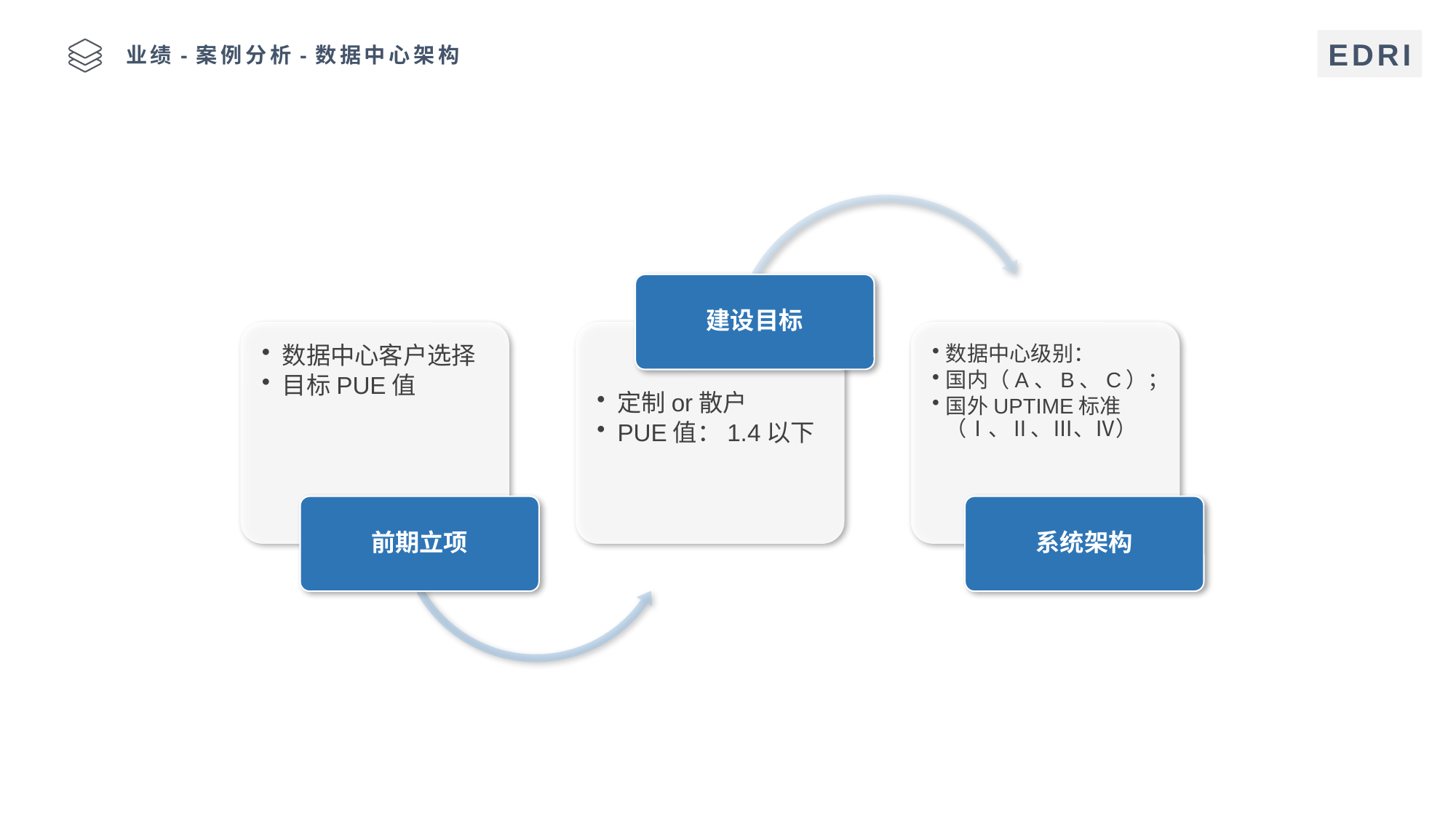

EDRI
业绩-案例分析-数据中心架构

数据中心客户选择
目标PUE值
前期立项
定制or散户
PUE值：1.4以下
建设目标
数据中心级别：
国内（A、B、C）；
国外UPTIME标准（Ⅰ、Ⅱ、Ⅲ、Ⅳ）
系统架构